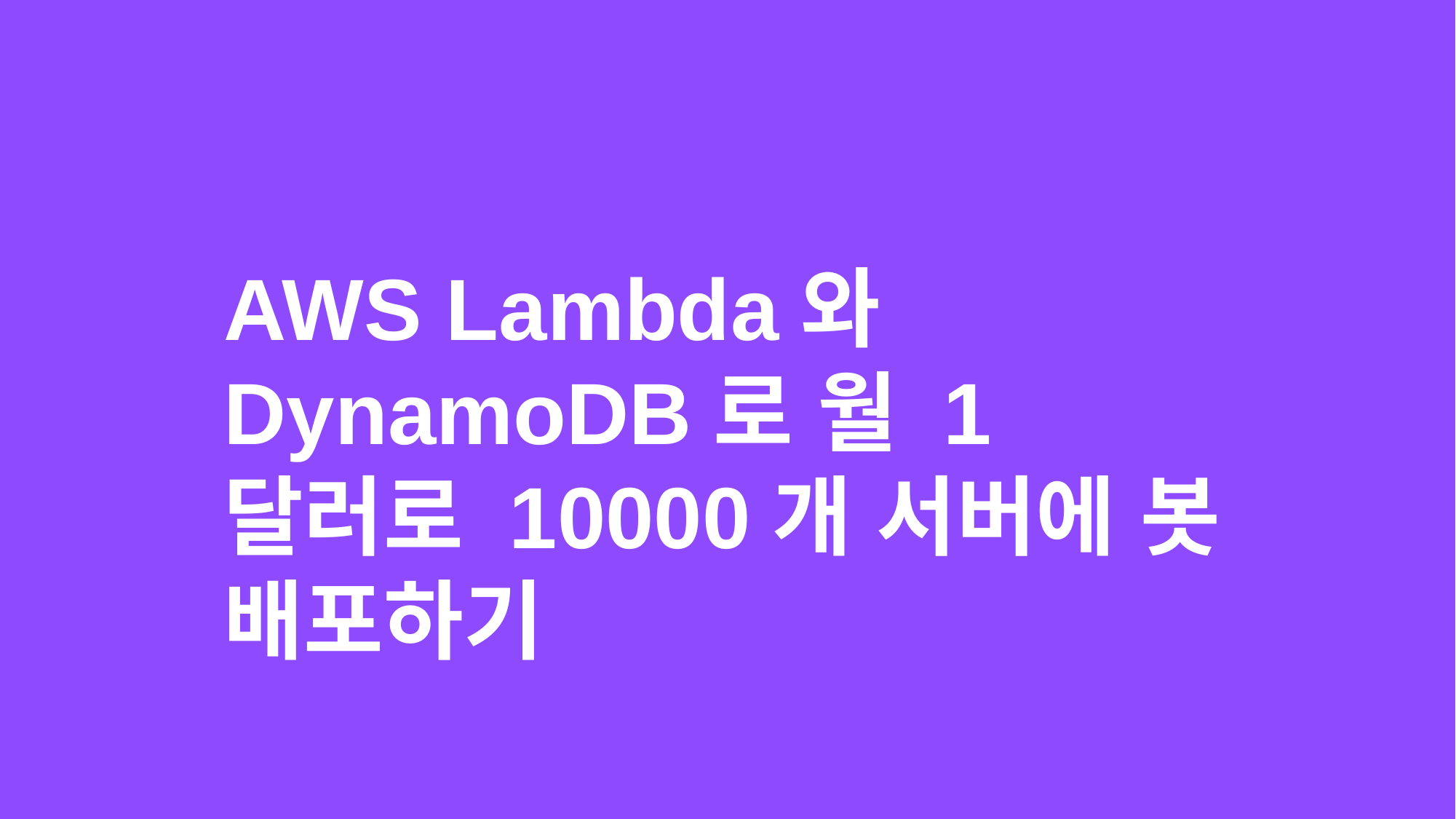

AWS Lambda와 DynamoDB로 월 1달러로 10000개 서버에 봇 배포하기